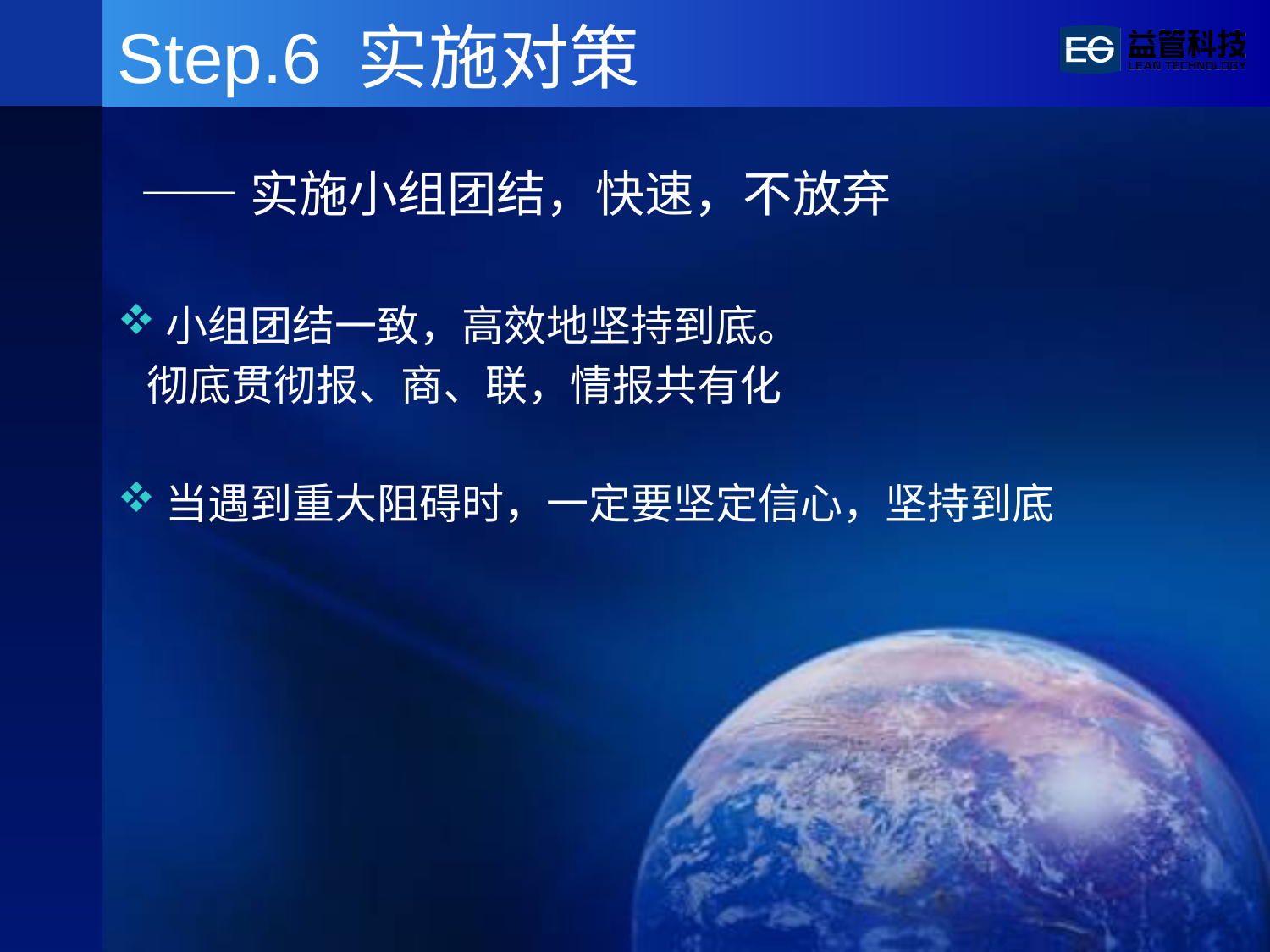

# Step.6 实施对策
  ——实施小组团结，快速，不放弃

小组团结一致，高效地坚持到底。
  彻底贯彻报、商、联，情报共有化

当遇到重大阻碍时，一定要坚定信心，坚持到底